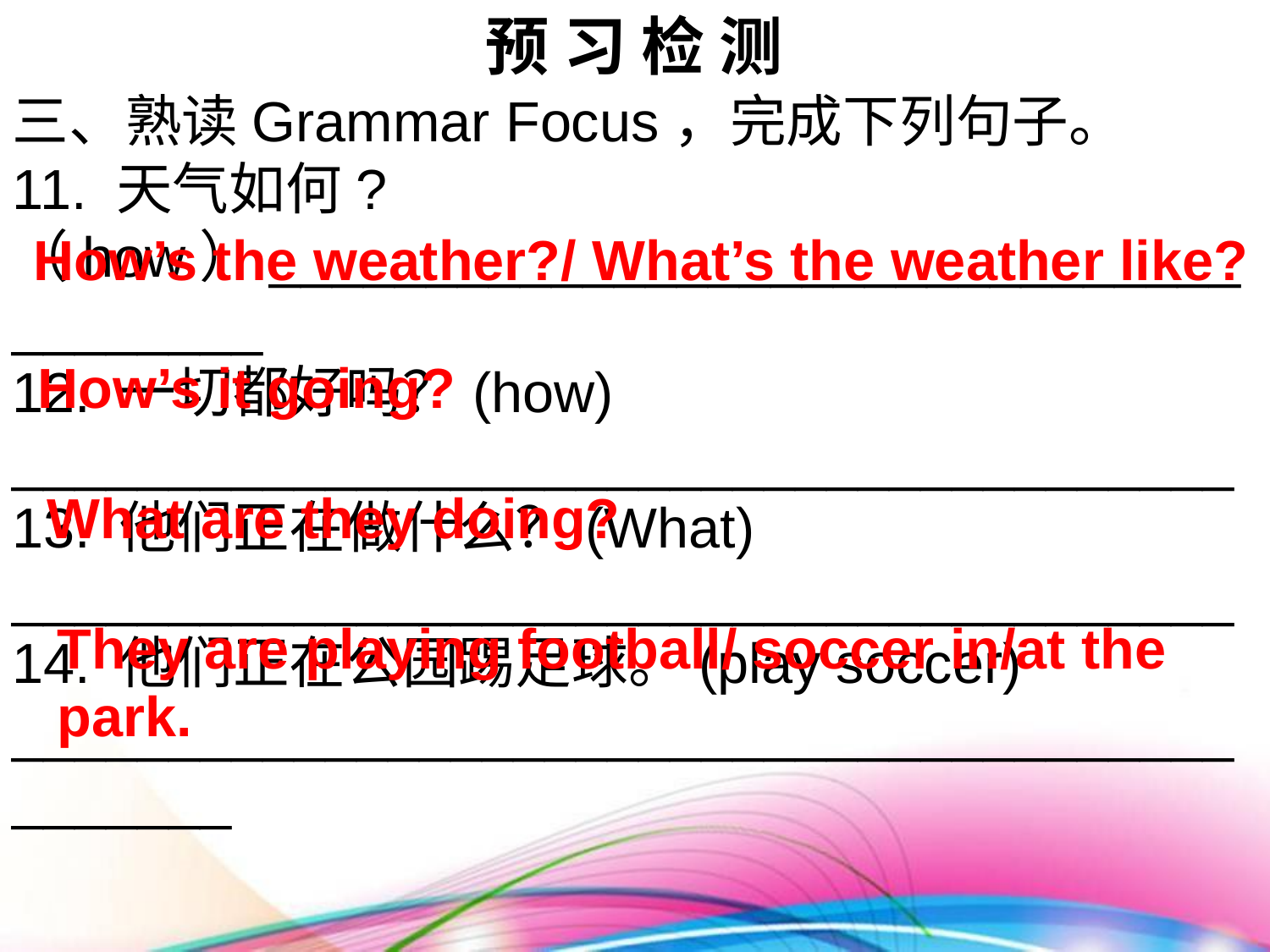

预 习 检 测
三、熟读Grammar Focus，完成下列句子。
11. 天气如何?（how）_______________________________________
12. 一切都好吗？(how) _______________________________________
13. 他们正在做什么？(What) _______________________________________
14. 他们正在公园踢足球。(play soccer) ______________________________________________

How’s the weather?/ What’s the weather like?
How’s it going?
What are they doing?
They are playing football/ soccer in/at the park.